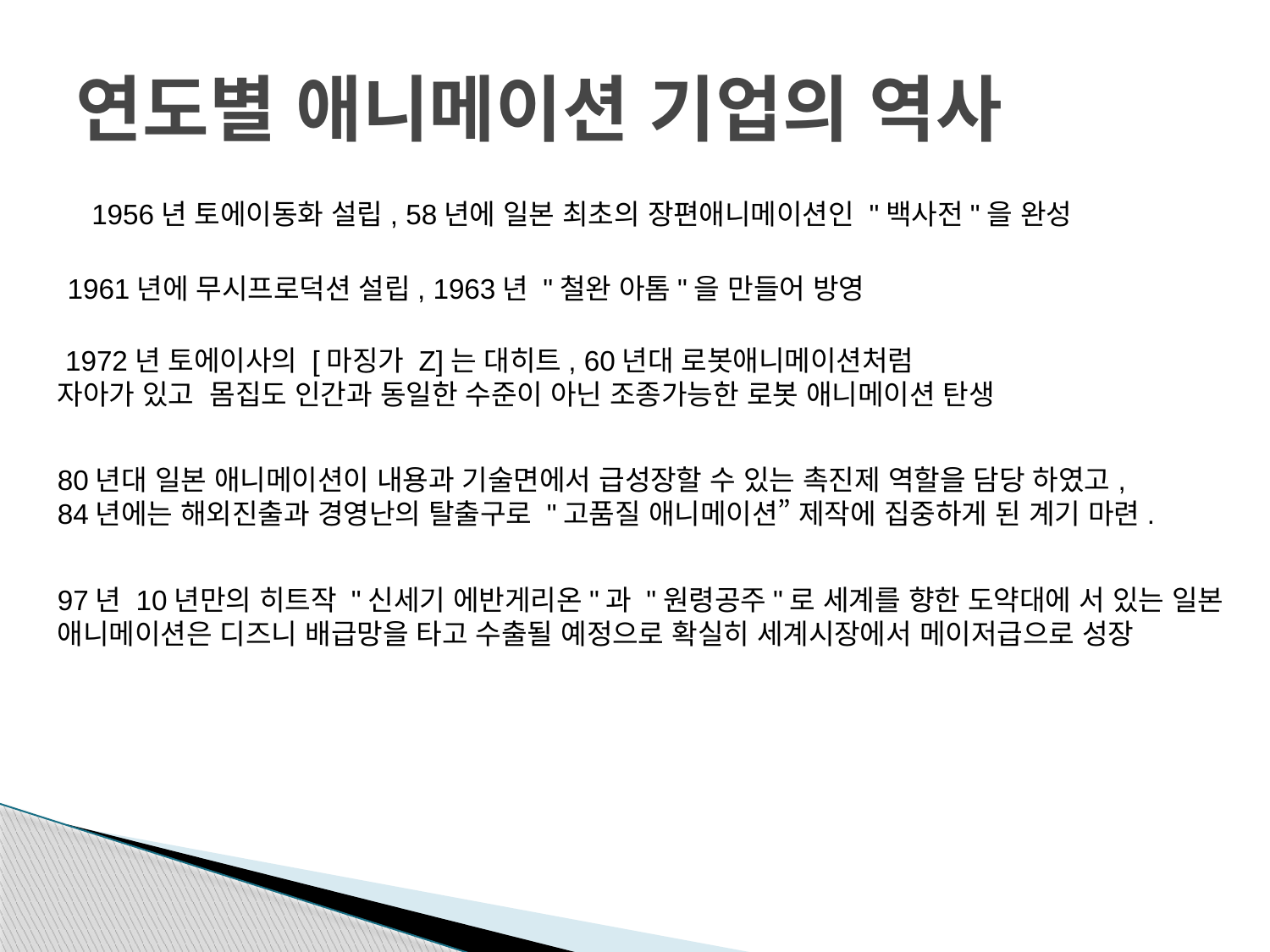

# 연도별 애니메이션 기업의 역사
1956년 토에이동화 설립, 58년에 일본 최초의 장편애니메이션인 "백사전"을 완성

1961년에 무시프로덕션 설립, 1963년 "철완 아톰"을 만들어 방영

 1972년 토에이사의 [마징가 Z]는 대히트, 60년대 로봇애니메이션처럼
자아가 있고  몸집도 인간과 동일한 수준이 아닌 조종가능한 로봇 애니메이션 탄생
80년대 일본 애니메이션이 내용과 기술면에서 급성장할 수 있는 촉진제 역할을 담당 하였고,
84년에는 해외진출과 경영난의 탈출구로 "고품질 애니메이션” 제작에 집중하게 된 계기 마련.
97년 10년만의 히트작 "신세기 에반게리온"과 "원령공주"로 세계를 향한 도약대에 서 있는 일본 애니메이션은 디즈니 배급망을 타고 수출될 예정으로 확실히 세계시장에서 메이저급으로 성장